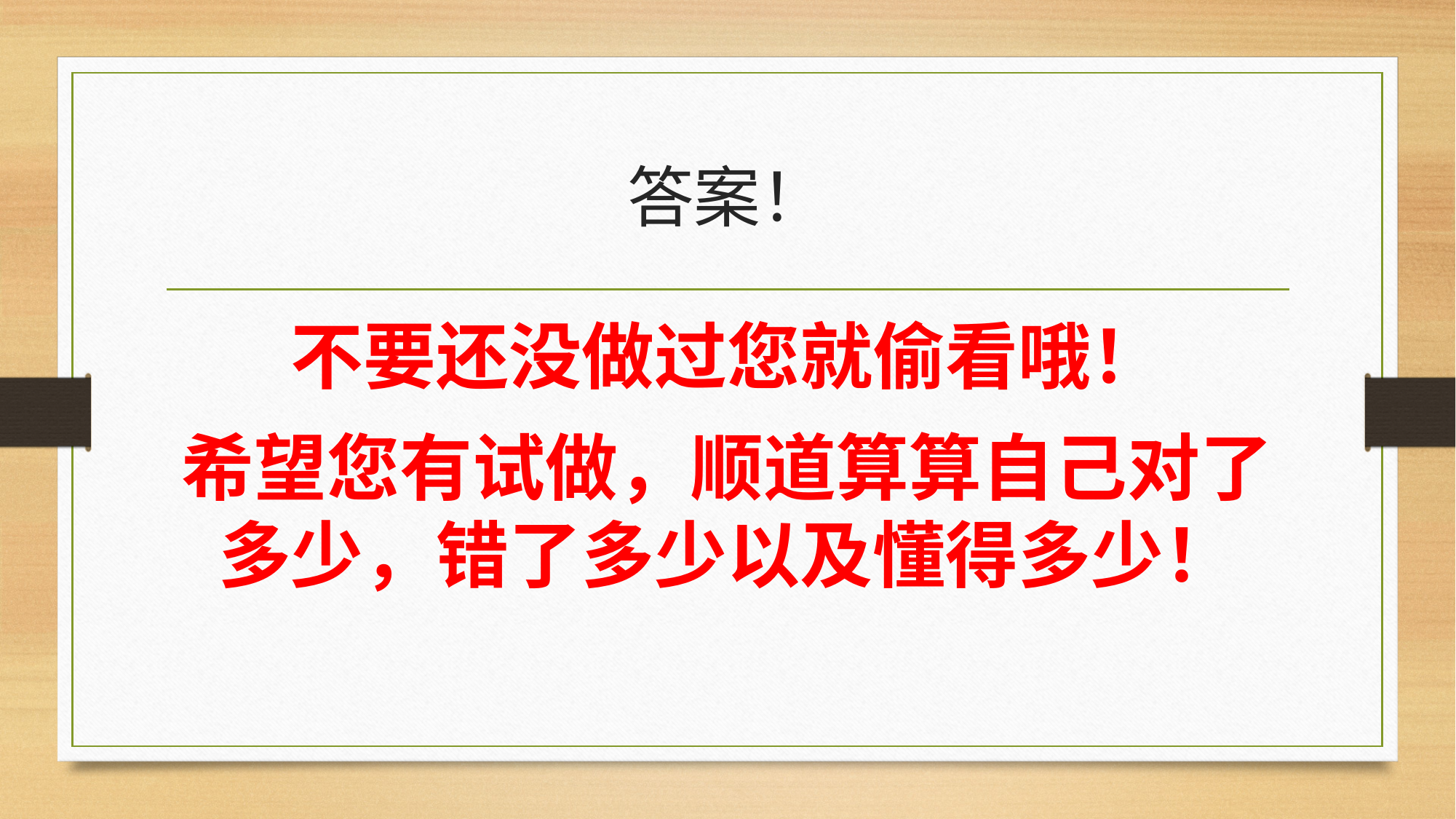

# 答案！
不要还没做过您就偷看哦！
希望您有试做，顺道算算自己对了多少，错了多少以及懂得多少！